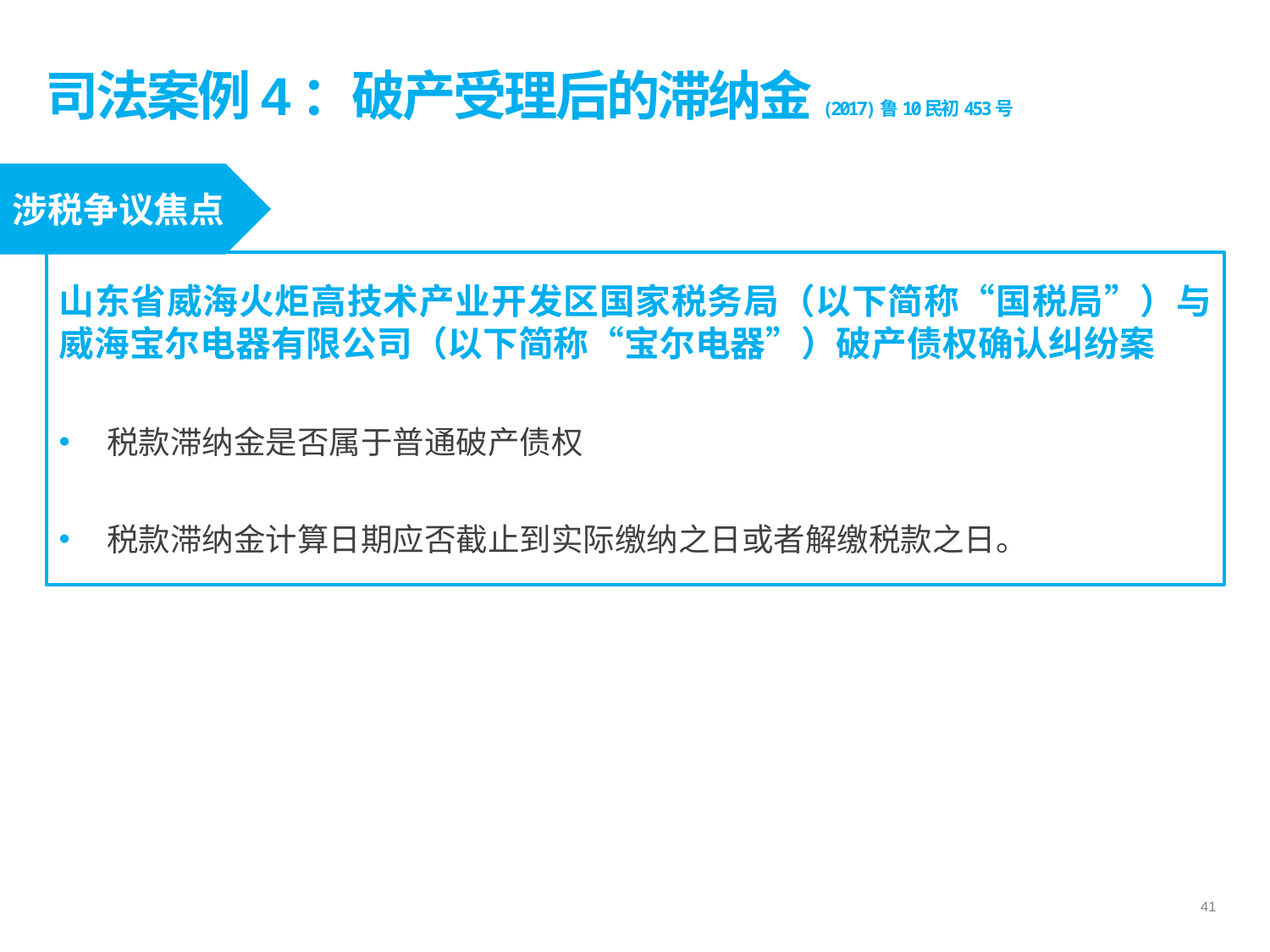

# 司法案例4：破产受理后的滞纳金(2017)鲁10民初453号
涉税争议焦点
山东省威海火炬高技术产业开发区国家税务局（以下简称“国税局”）与威海宝尔电器有限公司（以下简称“宝尔电器”）破产债权确认纠纷案
税款滞纳金是否属于普通破产债权
税款滞纳金计算日期应否截止到实际缴纳之日或者解缴税款之日。
41